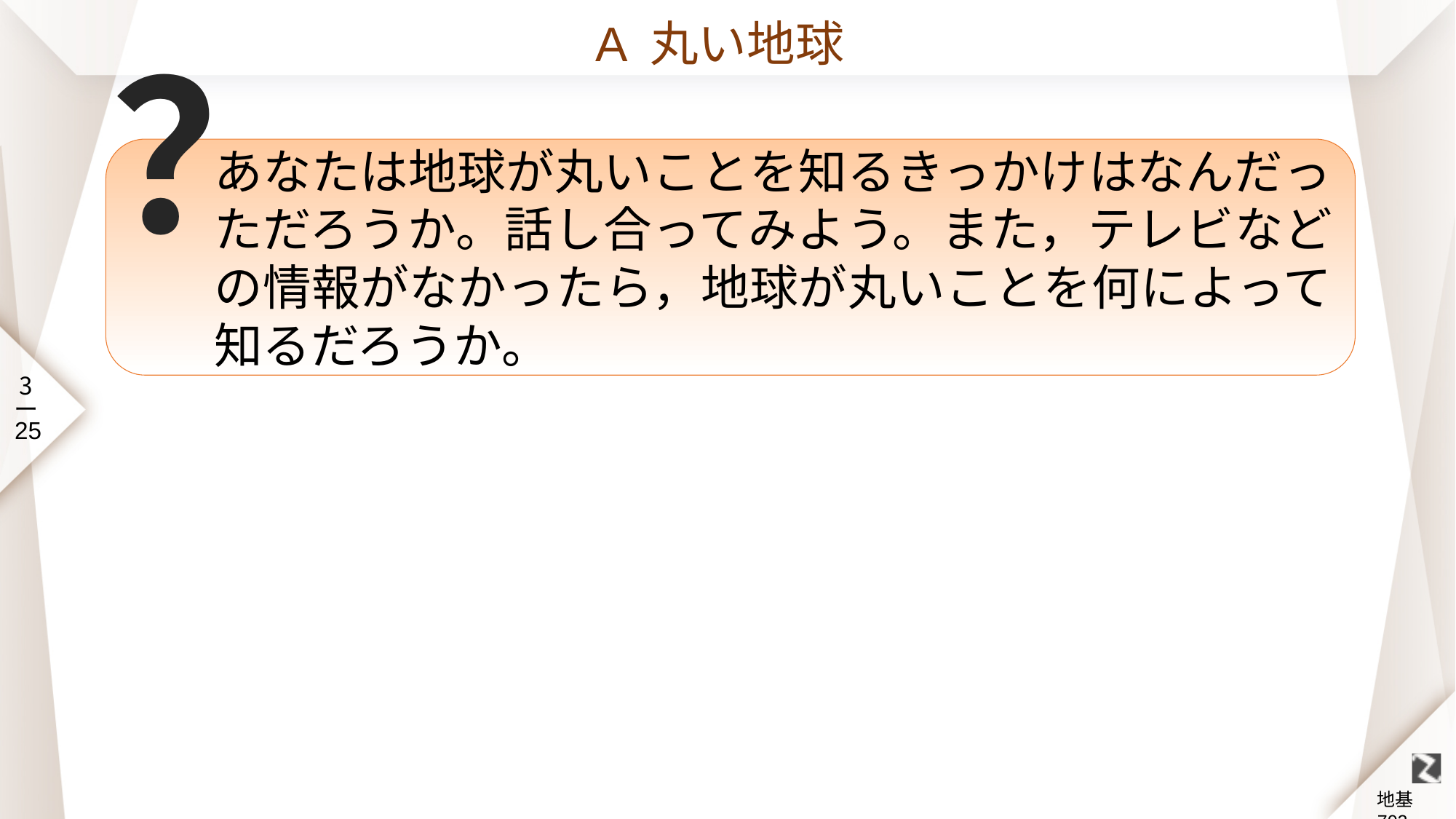

# A 丸い地球
１章　１節　|　１　地球の形と大きさ

？
あなたは地球が丸いことを知るきっかけはなんだっただろうか。話し合ってみよう。また，テレビなどの情報がなかったら，地球が丸いことを何によって知るだろうか。